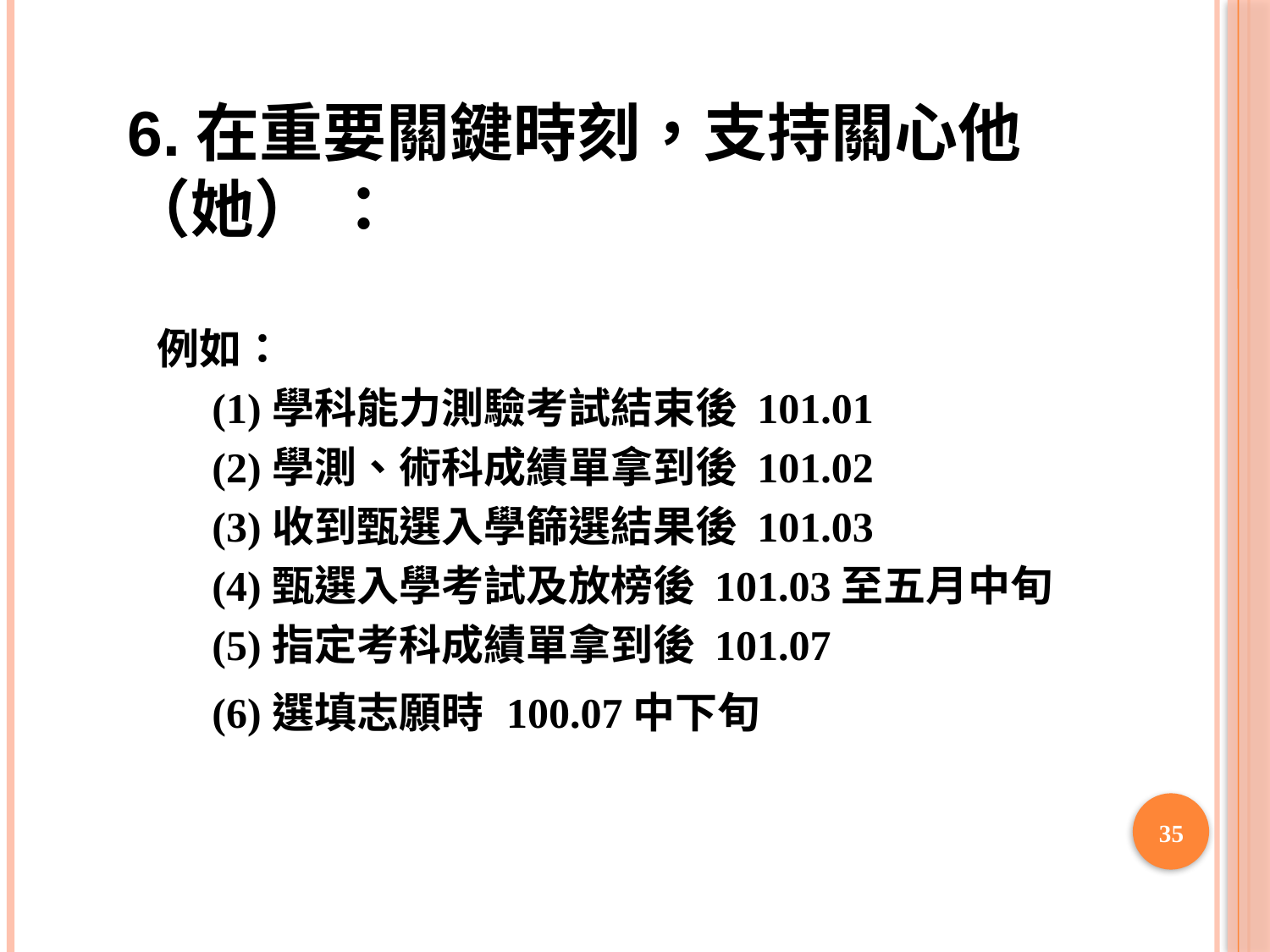

6.在重要關鍵時刻，支持關心他（她） ：

  例如：
        (1)學科能力測驗考試結束後 101.01
        (2)學測、術科成績單拿到後 101.02
        (3)收到甄選入學篩選結果後 101.03
        (4)甄選入學考試及放榜後 101.03至五月中旬
        (5)指定考科成績單拿到後 101.07
        (6)選填志願時 100.07中下旬
35